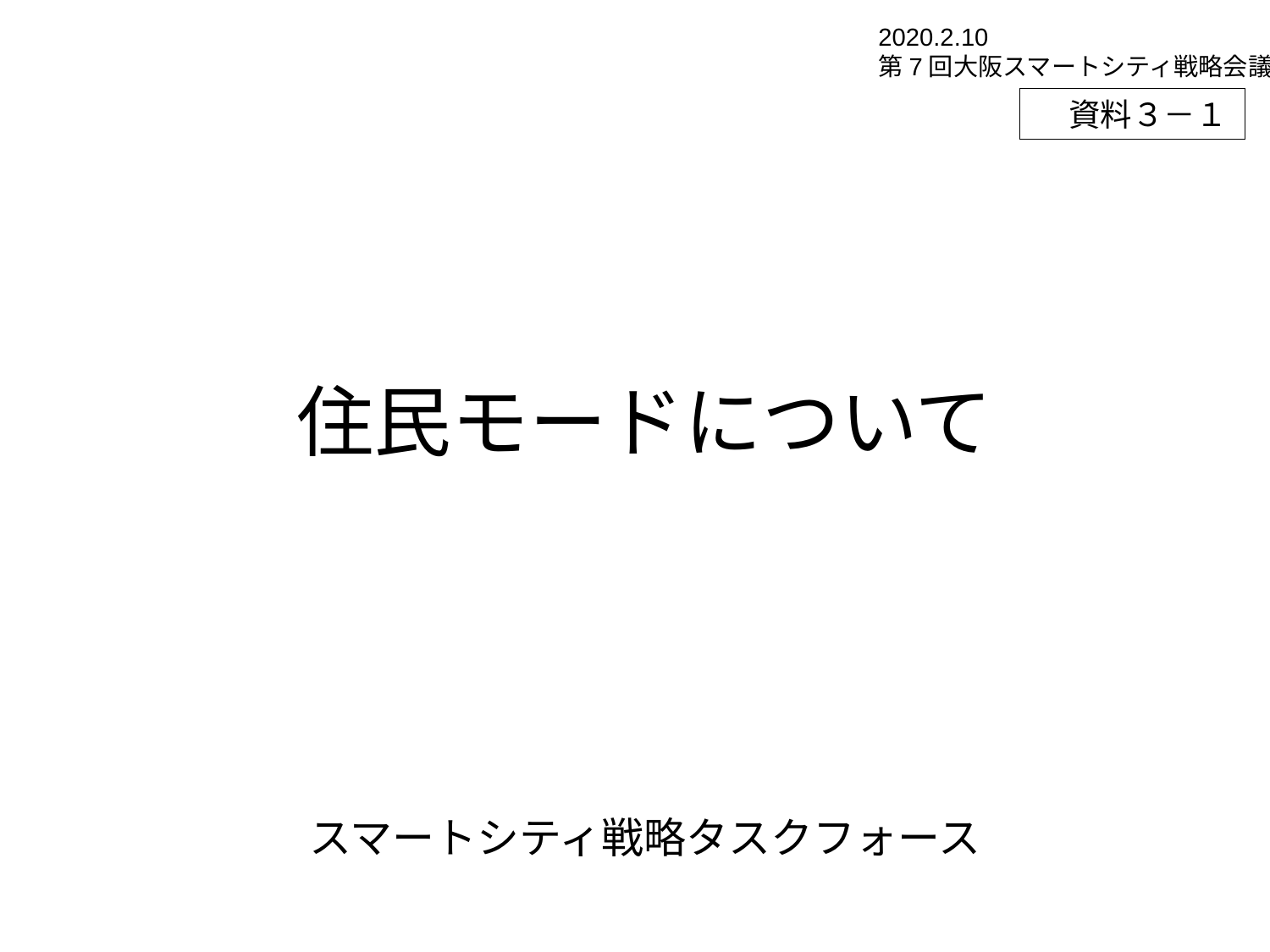

2020.2.10
第7回大阪スマートシティ戦略会議
　資料３－１
住民モードについて
スマートシティ戦略タスクフォース